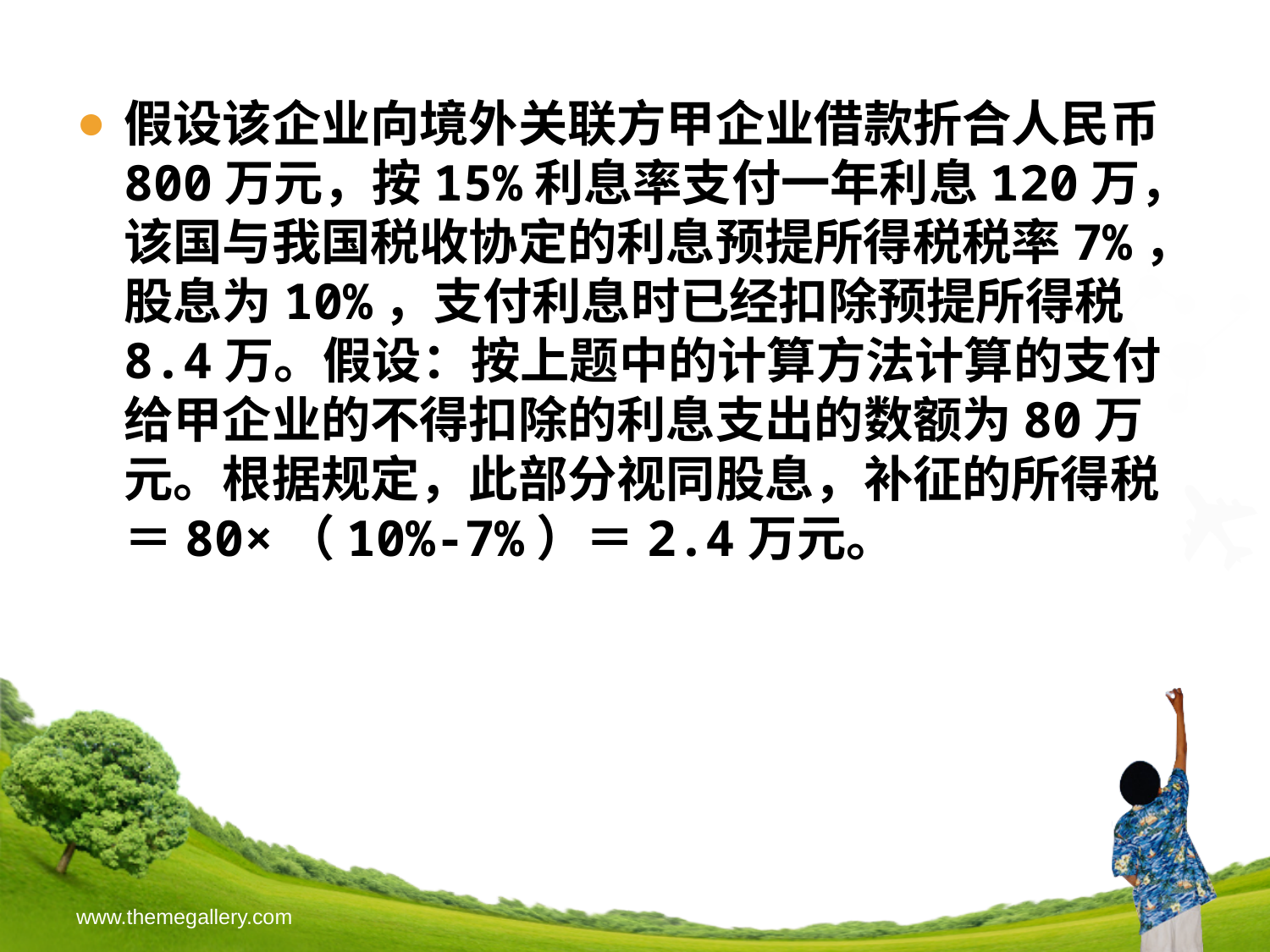

假设该企业向境外关联方甲企业借款折合人民币800万元，按15%利息率支付一年利息120万，该国与我国税收协定的利息预提所得税税率7%，股息为10%，支付利息时已经扣除预提所得税8.4万。假设：按上题中的计算方法计算的支付给甲企业的不得扣除的利息支出的数额为80万元。根据规定，此部分视同股息，补征的所得税＝80×（10%-7%）＝2.4万元。
www.themegallery.com